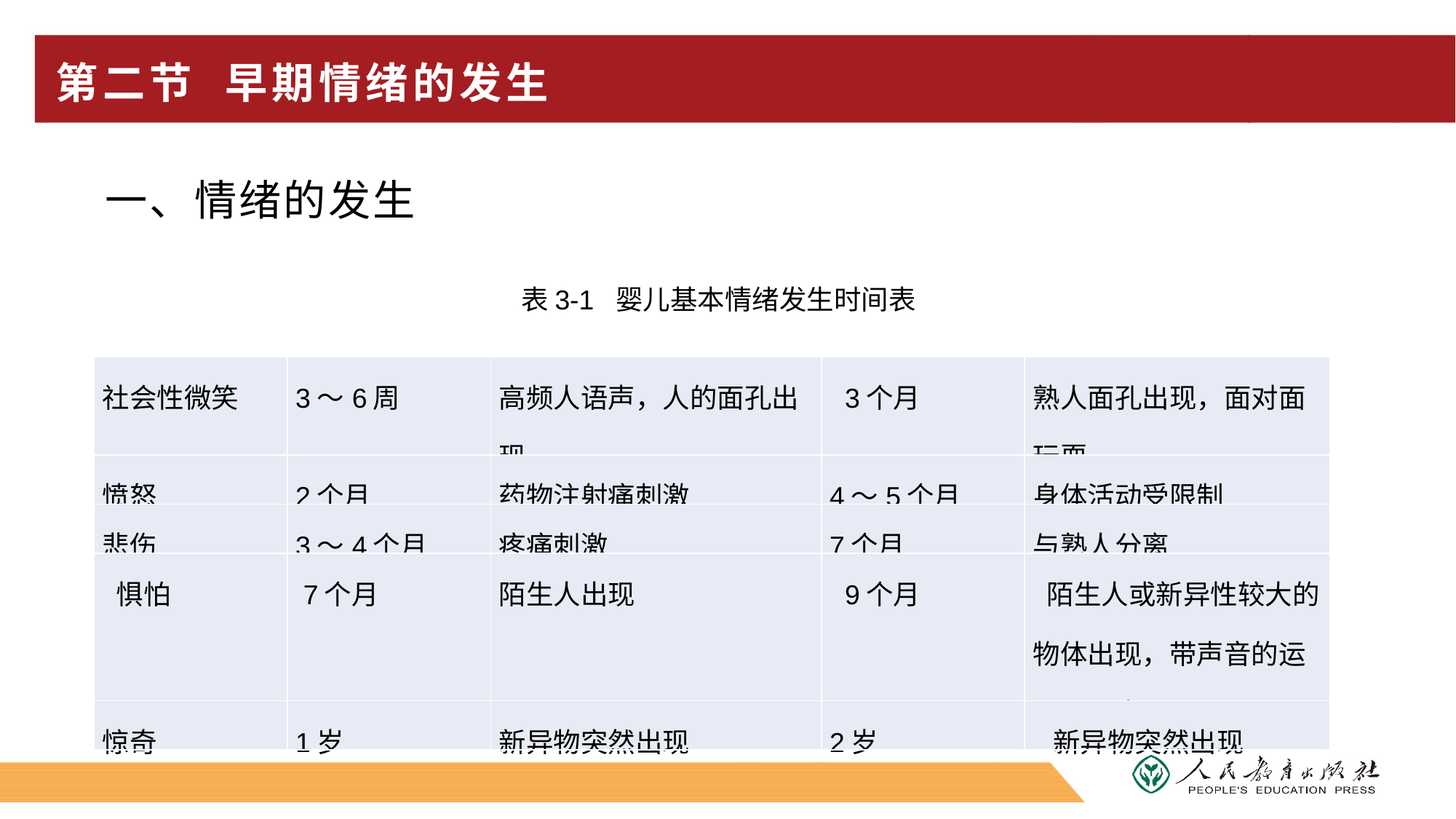

# 第二节  早期情绪的发生
一、情绪的发生

表3-1  婴儿基本情绪发生时间表
| 社会性微笑 | 3～6周 | 高频人语声，人的面孔出现 | 3个月 | 熟人面孔出现，面对面玩耍 |
| --- | --- | --- | --- | --- |
| 愤怒 | 2个月 | 药物注射痛刺激 | 4～5个月 | 身体活动受限制 |
| 悲伤 | 3～4个月 | 疼痛刺激 | 7个月 | 与熟人分离 |
| 惧怕 | 7个月 | 陌生人出现 | 9个月 | 陌生人或新异性较大的物体出现，带声音的运动玩具出现 |
| 惊奇 | 1岁 | 新异物突然出现 | 2岁 | 新异物突然出现 |